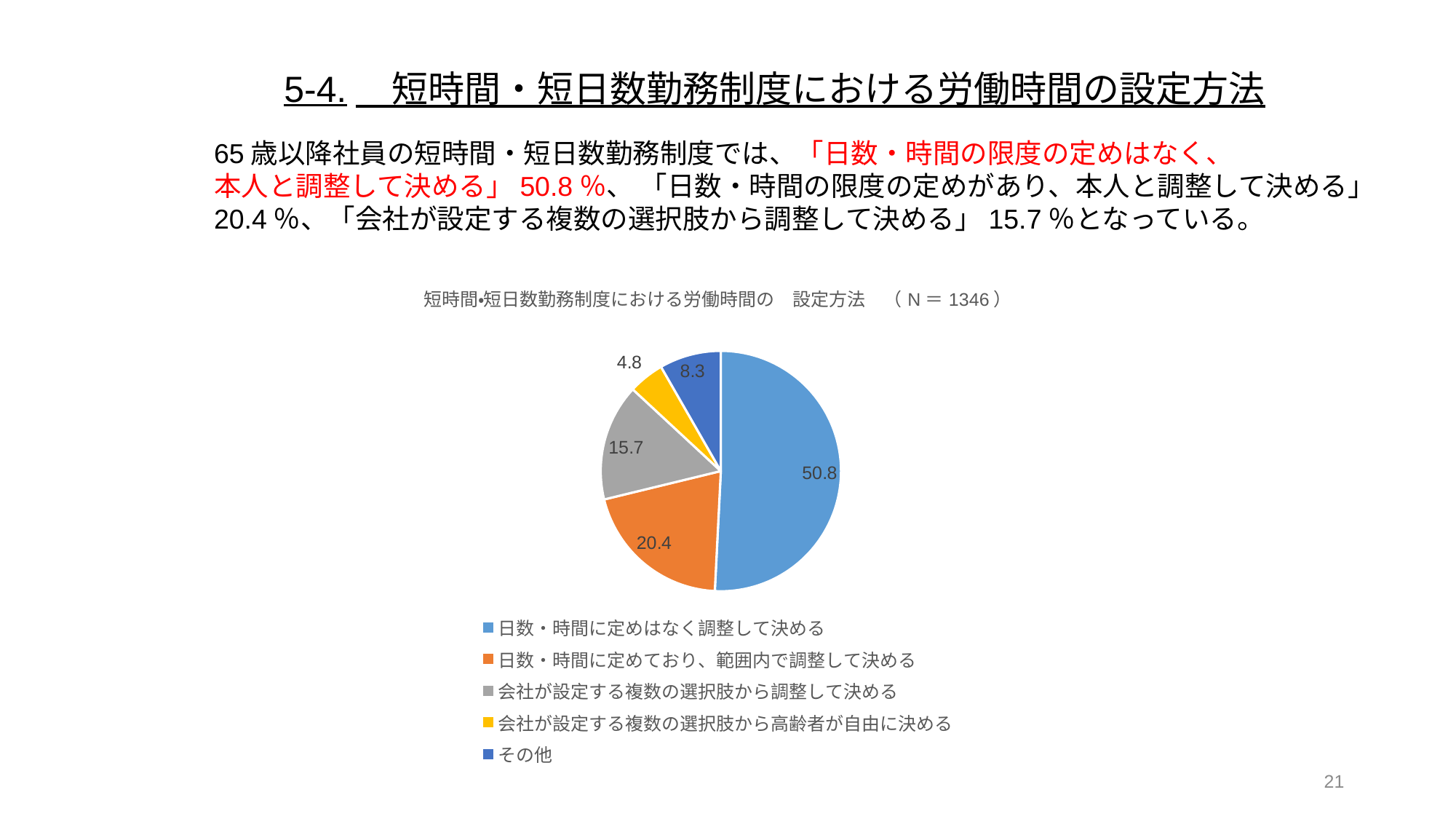

5-4.　短時間・短日数勤務制度における労働時間の設定方法
65歳以降社員の短時間・短日数勤務制度では、「日数・時間の限度の定めはなく、
本人と調整して決める」50.8％、 「日数・時間の限度の定めがあり、本人と調整して決める」
20.4％、「会社が設定する複数の選択肢から調整して決める」15.7％となっている。

### Chart: 短時間・短日数勤務制度における労働時間の　設定方法　（N＝1346）

| Category | 短時間・短日数勤務制度における労働時間の設定方法　（N＝1346） |
|---|---|
| 日数・時間に定めはなく調整して決める | 50.8 |
| 日数・時間に定めており、範囲内で調整して決める | 20.4 |
| 会社が設定する複数の選択肢から調整して決める | 15.7 |
| 会社が設定する複数の選択肢から高齢者が自由に決める | 4.8 |
| その他 | 8.3 |
21